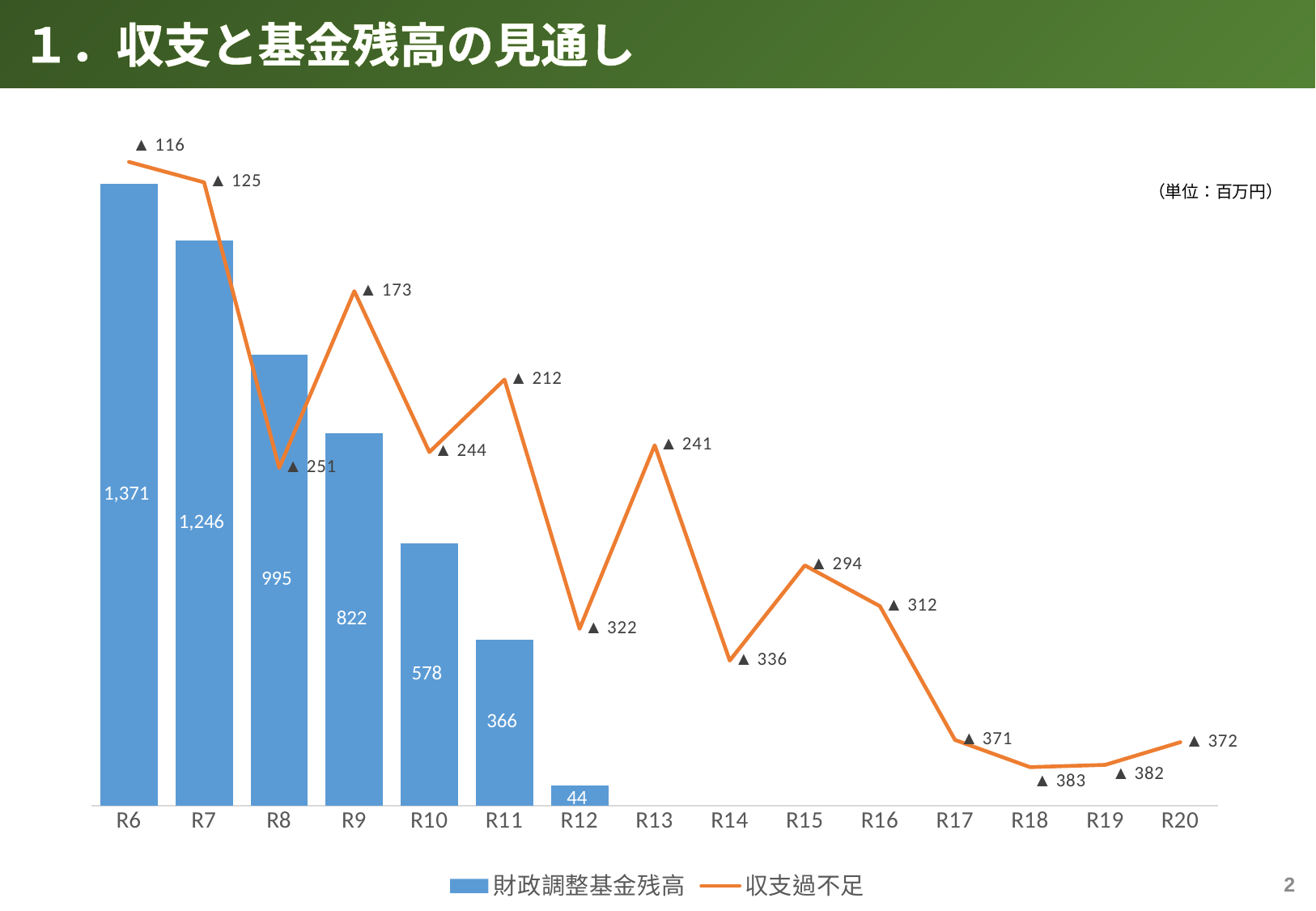

１．収支と基金残高の見通し

### Chart

| Category |  |  |
|---|---|---|
| R6 | 1371.0 | -116.0 |
| R7 | 1246.0 | -125.0 |
| R8 | 995.0 | -251.0 |
| R9 | 822.0 | -173.0 |
| R10 | 578.0 | -244.0 |
| R11 | 366.0 | -212.0 |
| R12 | 44.0 | -322.0 |
| R13 | -197.0 | -241.0 |
| R14 | -533.0 | -336.0 |
| R15 | -827.0 | -294.0 |
| R16 | -1139.0 | -312.0 |
| R17 | -1510.0 | -371.0 |
| R18 | -1893.0 | -383.0 |
| R19 | -2275.0 | -382.0 |
| R20 | -2647.0 | -372.0 |
（単位：百万円）
2